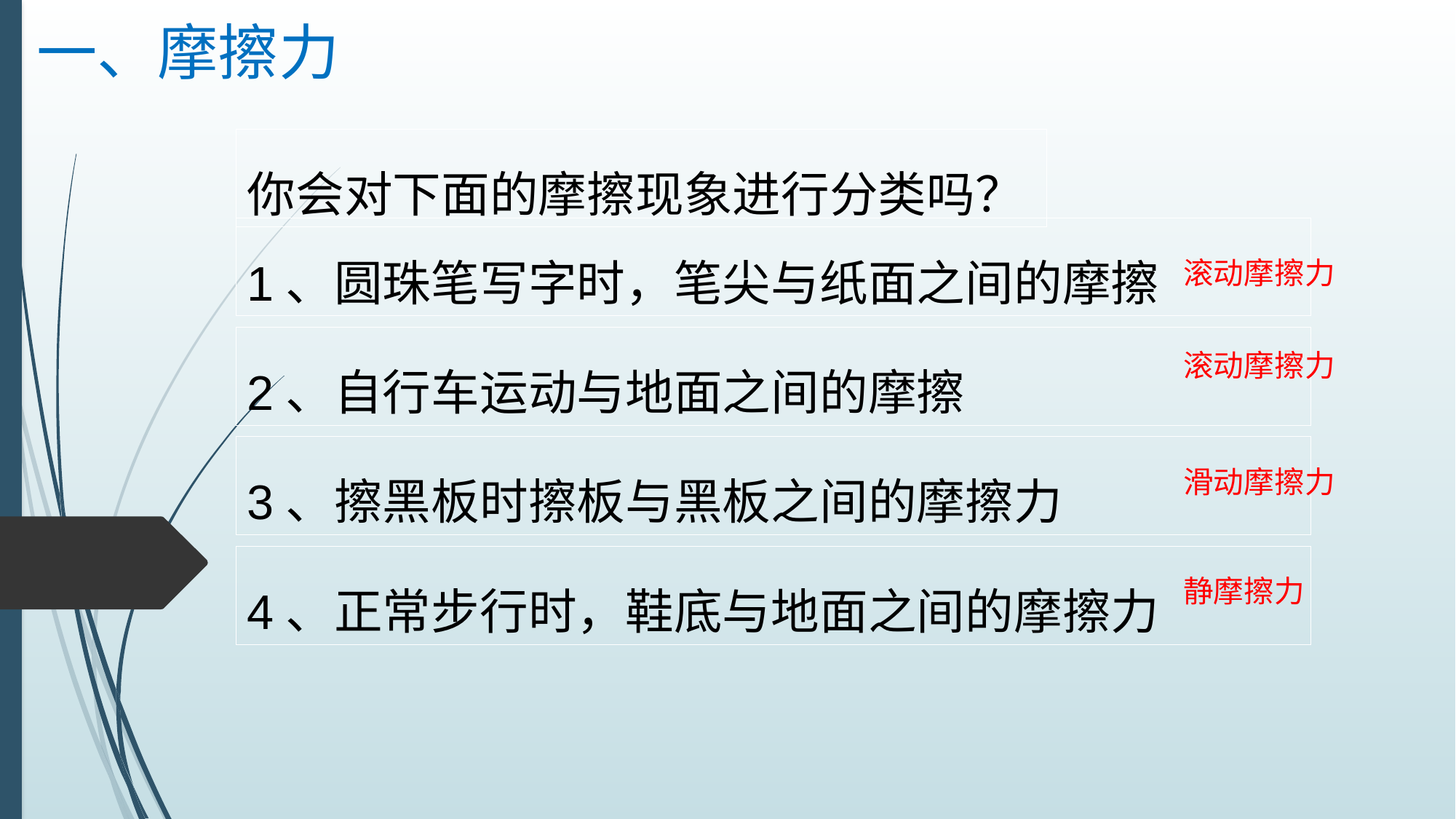

一、摩擦力
你会对下面的摩擦现象进行分类吗？
1、圆珠笔写字时，笔尖与纸面之间的摩擦
滚动摩擦力
2、自行车运动与地面之间的摩擦
滚动摩擦力
3、擦黑板时擦板与黑板之间的摩擦力
滑动摩擦力
4、正常步行时，鞋底与地面之间的摩擦力
静摩擦力